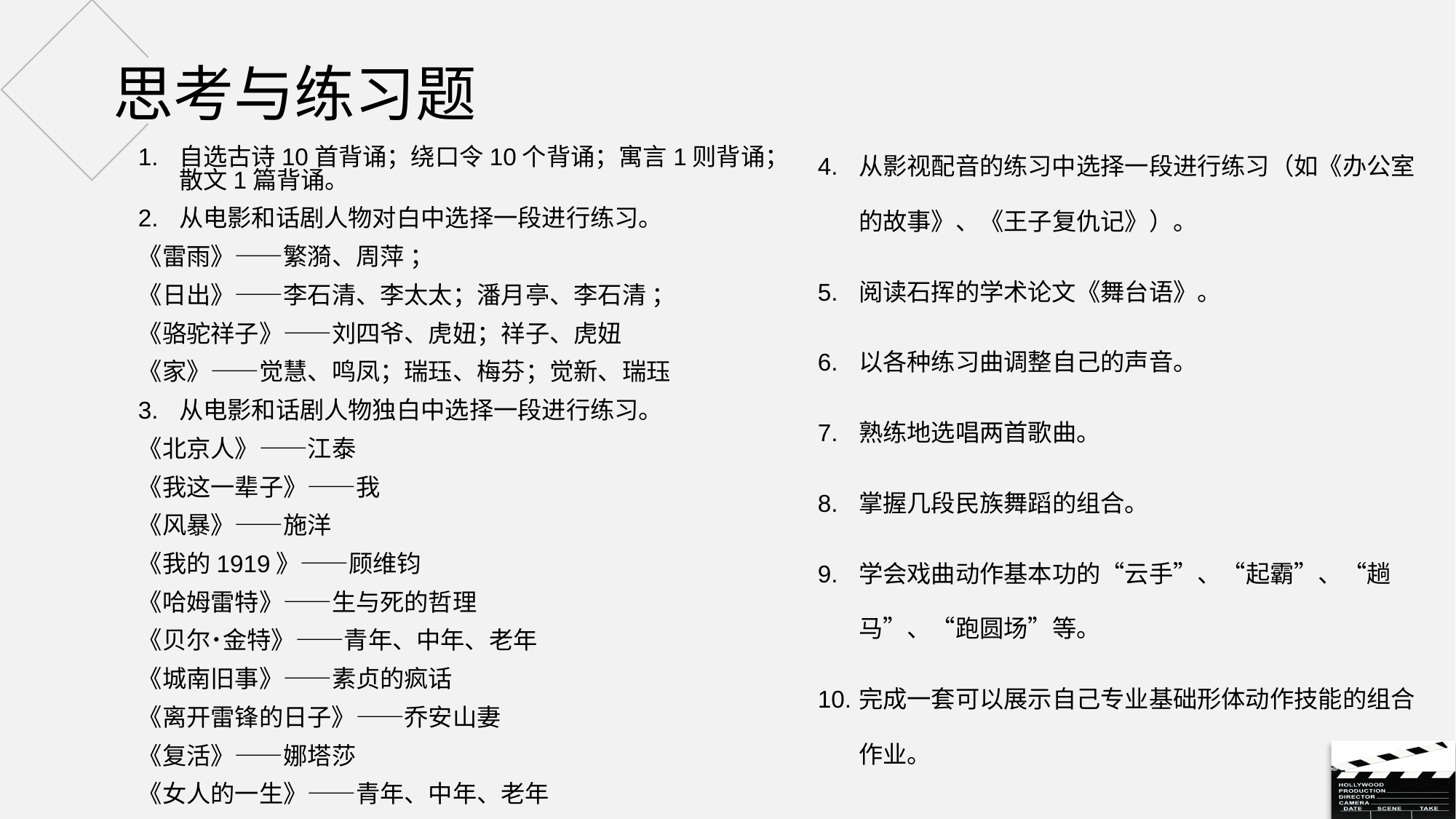

# 思考与练习题
从影视配音的练习中选择一段进行练习（如《办公室的故事》、《王子复仇记》）。
阅读石挥的学术论文《舞台语》。
以各种练习曲调整自己的声音。
熟练地选唱两首歌曲。
掌握几段民族舞蹈的组合。
学会戏曲动作基本功的“云手”、“起霸”、“趟马”、“跑圆场”等。
完成一套可以展示自己专业基础形体动作技能的组合作业。
自选古诗10首背诵；绕口令10个背诵；寓言1则背诵；散文1篇背诵。
从电影和话剧人物对白中选择一段进行练习。
《雷雨》——繁漪、周萍 ；
《日出》——李石清、李太太；潘月亭、李石清 ；
《骆驼祥子》——刘四爷、虎妞；祥子、虎妞
《家》——觉慧、鸣凤；瑞珏、梅芬；觉新、瑞珏
从电影和话剧人物独白中选择一段进行练习。
《北京人》——江泰
《我这一辈子》——我
《风暴》——施洋
《我的1919》——顾维钧
《哈姆雷特》——生与死的哲理
《贝尔˙金特》——青年、中年、老年
《城南旧事》——素贞的疯话
《离开雷锋的日子》——乔安山妻
《复活》——娜塔莎
《女人的一生》——青年、中年、老年